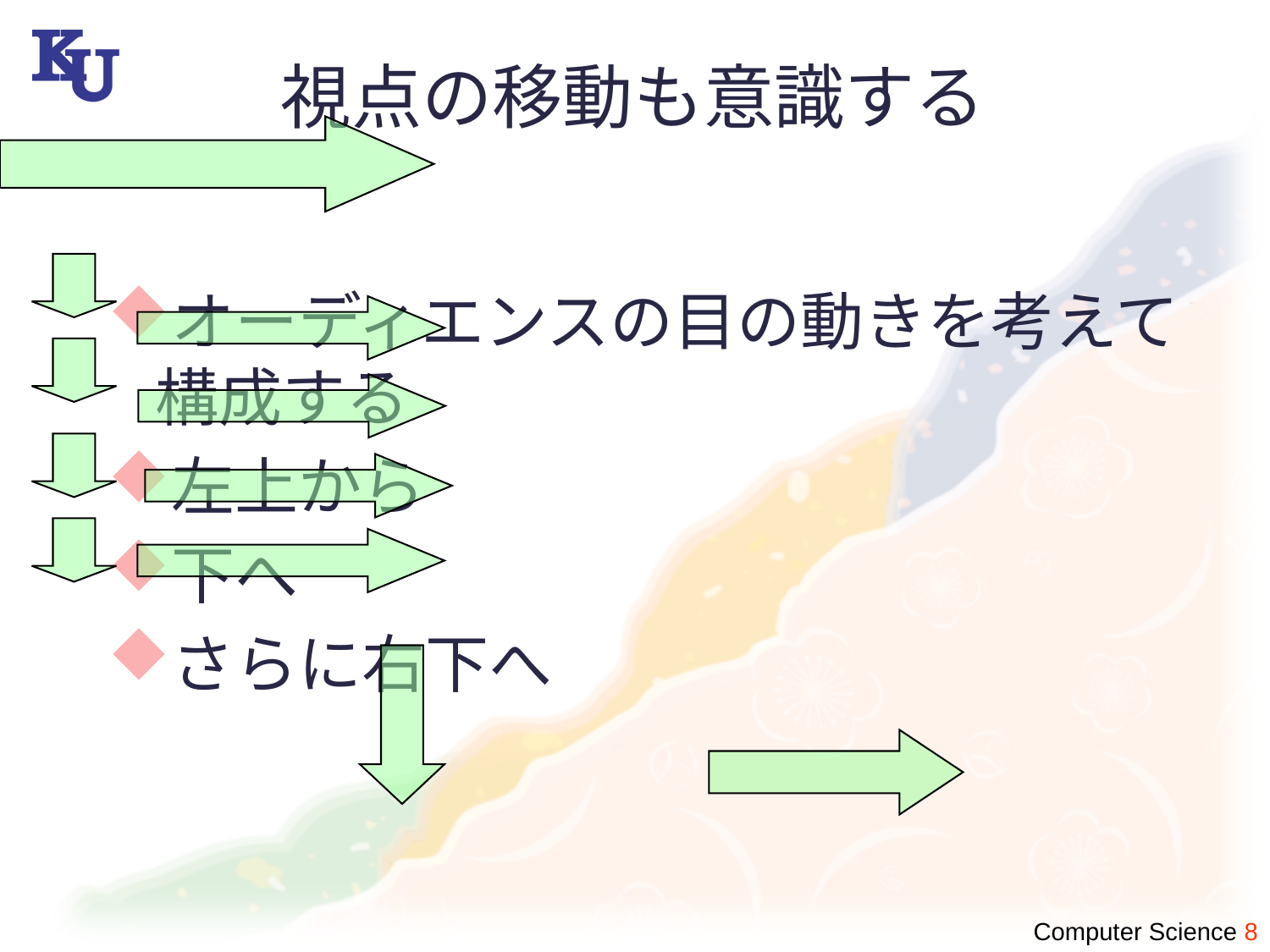

# 視点の移動も意識する

オーディエンスの目の動きを考えて構成する
左上から
下へ
さらに右下へ